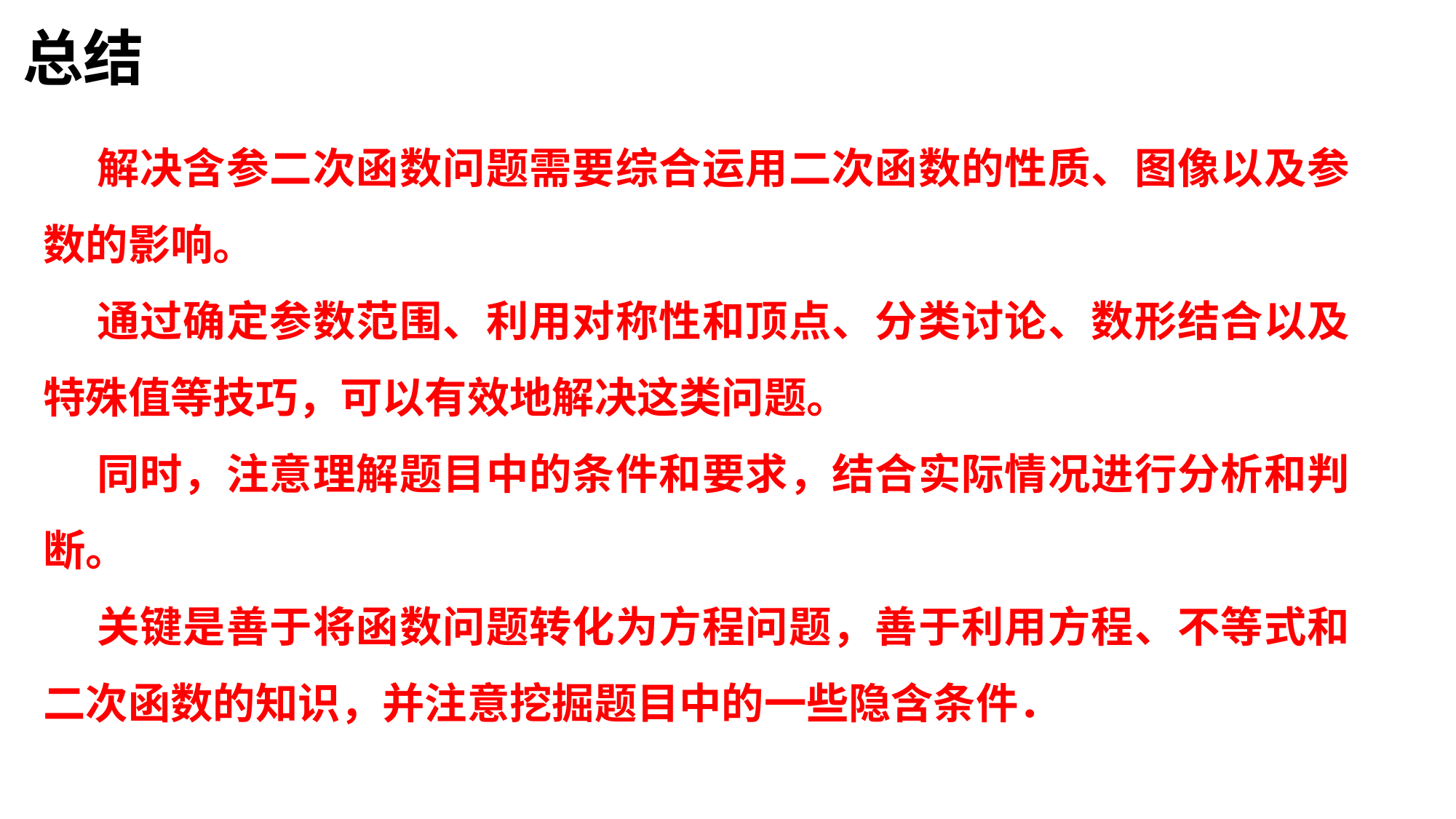

总结
    解决含参二次函数问题需要综合运用二次函数的性质、图像以及参数的影响。
    通过确定参数范围、利用对称性和顶点、分类讨论、数形结合以及特殊值等技巧，可以有效地解决这类问题。
    同时，注意理解题目中的条件和要求，结合实际情况进行分析和判断。
    关键是善于将函数问题转化为方程问题，善于利用方程、不等式和二次函数的知识，并注意挖掘题目中的一些隐含条件．